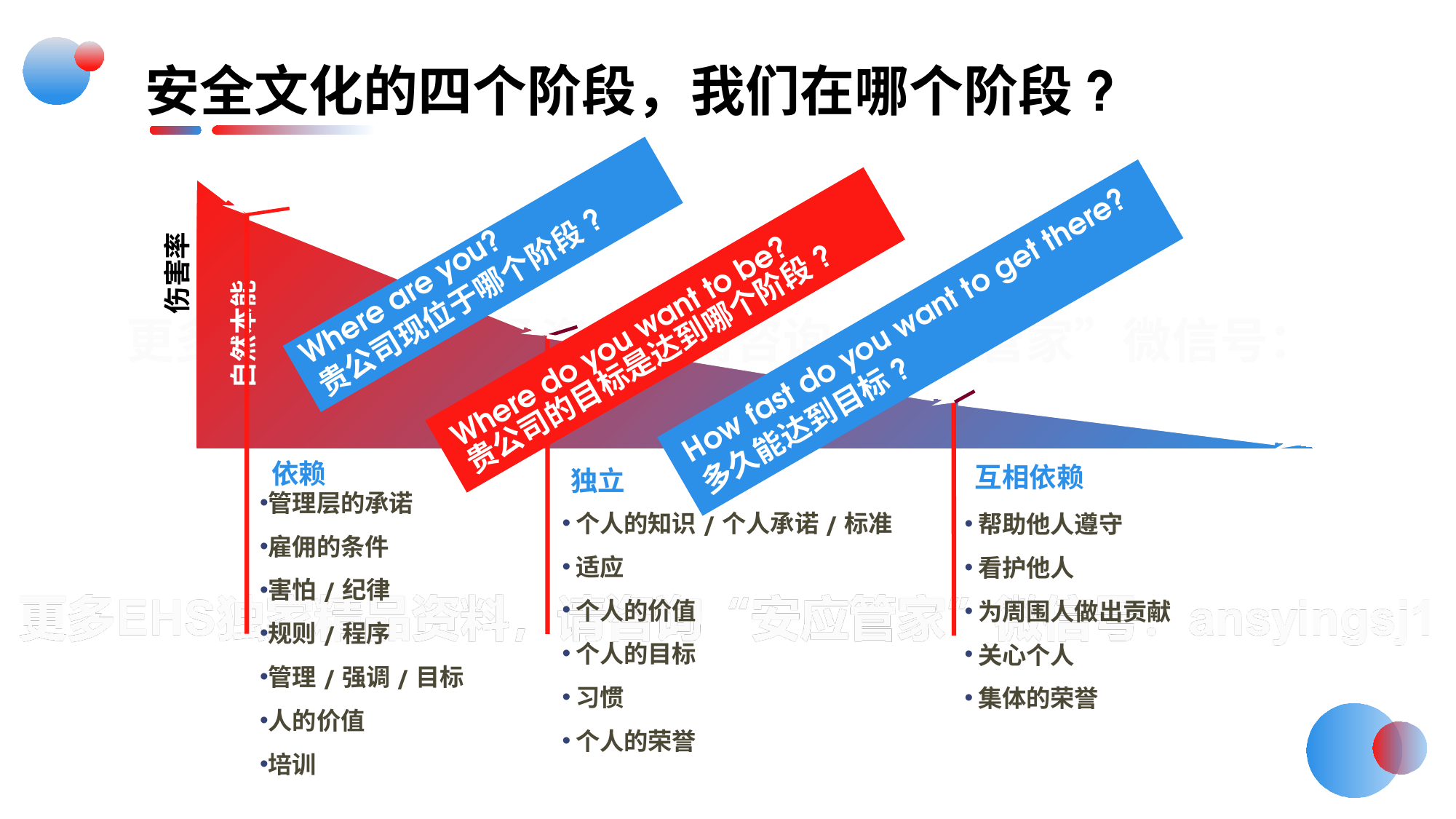

安全文化的四个阶段，我们在哪个阶段?

自然本能

伤害率

     依赖
管理层的承诺
雇佣的条件
害怕/纪律
规则/程序
管理/强调/目标
人的价值
培训
互相依赖
帮助他人遵守
看护他人
为周围人做出贡献
关心个人
集体的荣誉
独立
个人的知识/个人承诺/标准
适应
个人的价值
个人的目标
习惯
个人的荣誉

Where are you?
贵公司现位于哪个阶段?
Where do you want to be?
贵公司的目标是达到哪个阶段?
How fast do you want to get there?
多久能达到目标?